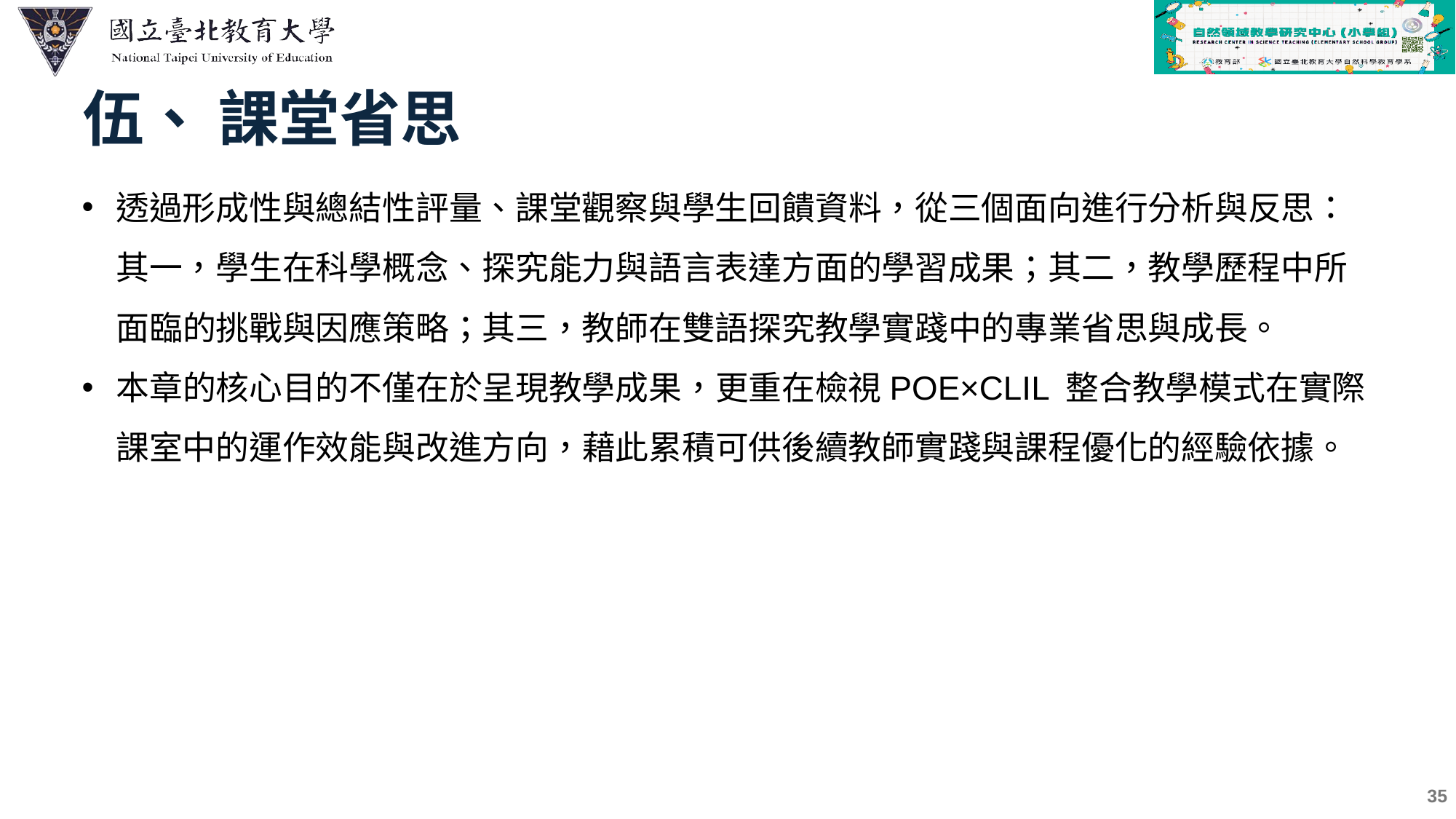

伍、 課堂省思
透過形成性與總結性評量、課堂觀察與學生回饋資料，從三個面向進行分析與反思：其一，學生在科學概念、探究能力與語言表達方面的學習成果；其二，教學歷程中所面臨的挑戰與因應策略；其三，教師在雙語探究教學實踐中的專業省思與成長。
本章的核心目的不僅在於呈現教學成果，更重在檢視POE×CLIL 整合教學模式在實際課室中的運作效能與改進方向，藉此累積可供後續教師實踐與課程優化的經驗依據。
35